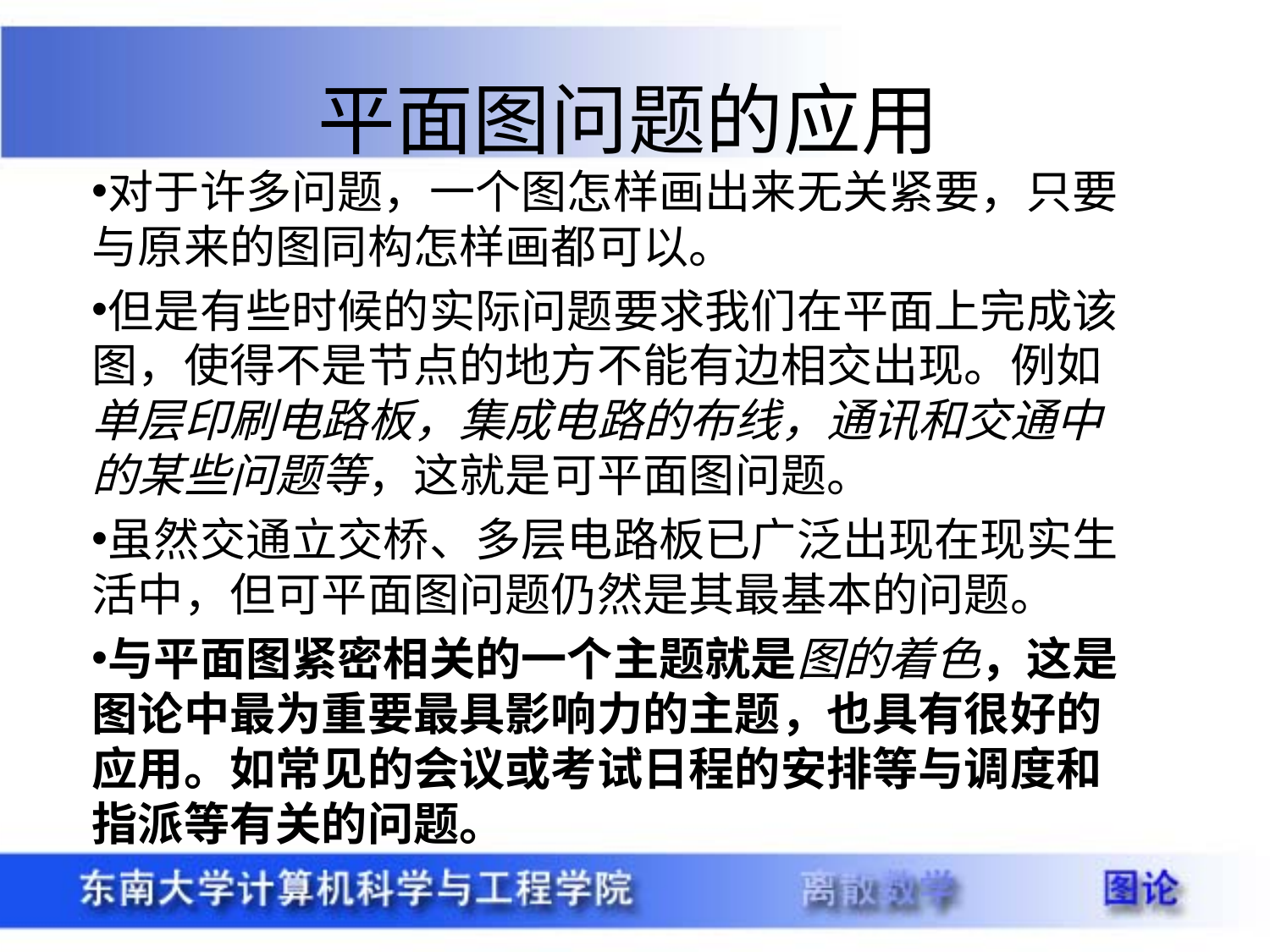

平面图问题的应用
对于许多问题，一个图怎样画出来无关紧要，只要与原来的图同构怎样画都可以。
但是有些时候的实际问题要求我们在平面上完成该图，使得不是节点的地方不能有边相交出现。例如单层印刷电路板，集成电路的布线，通讯和交通中的某些问题等，这就是可平面图问题。
虽然交通立交桥、多层电路板已广泛出现在现实生活中，但可平面图问题仍然是其最基本的问题。
与平面图紧密相关的一个主题就是图的着色，这是图论中最为重要最具影响力的主题，也具有很好的应用。如常见的会议或考试日程的安排等与调度和指派等有关的问题。